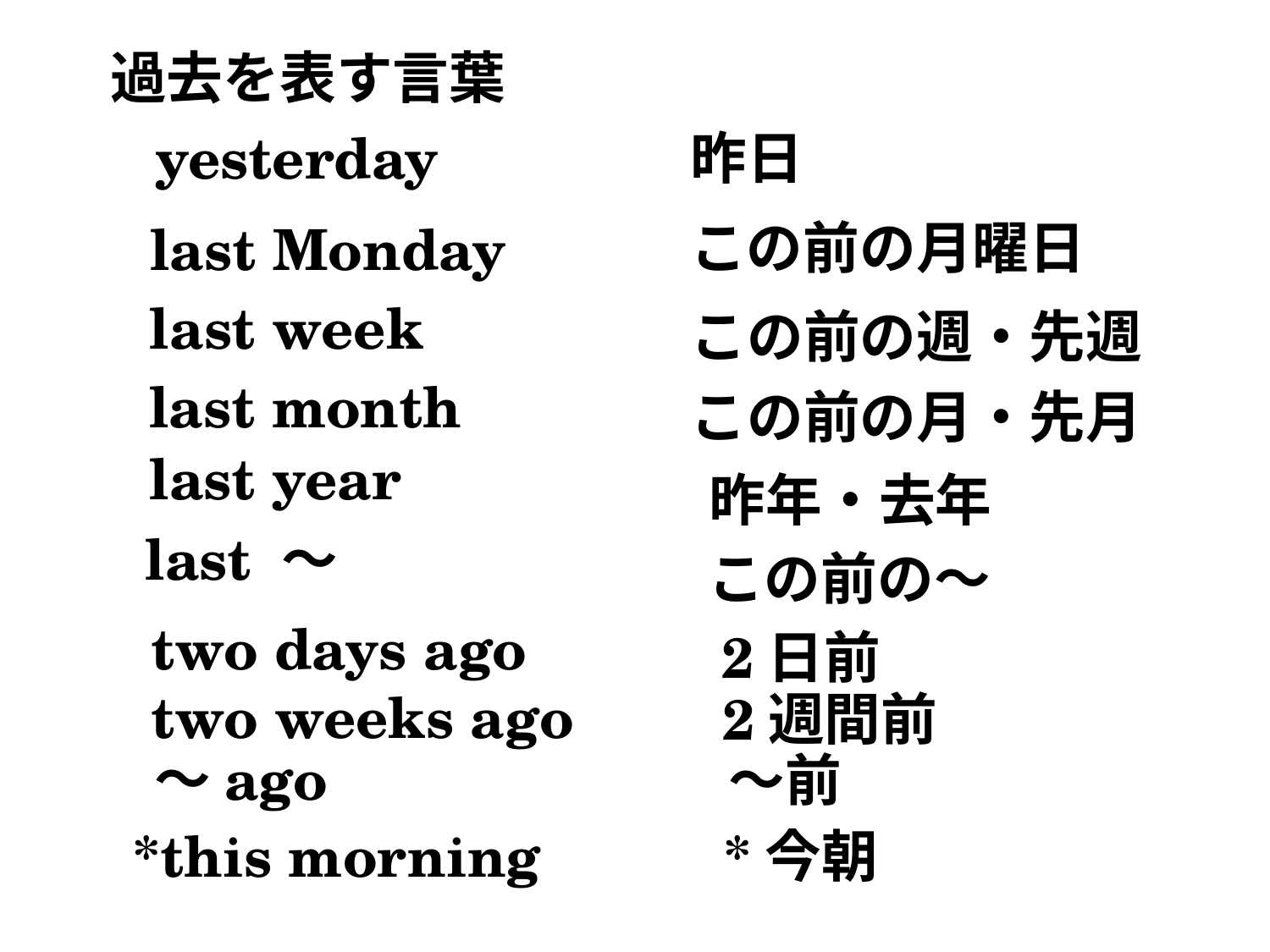

過去を表す言葉
yesterday
昨日
この前の月曜日
last Monday
last week
この前の週・先週
last month
この前の月・先月
last year
昨年・去年
last ～
この前の～
two days ago
2日前
two weeks ago
2週間前
～ago
～前
*this morning
*今朝